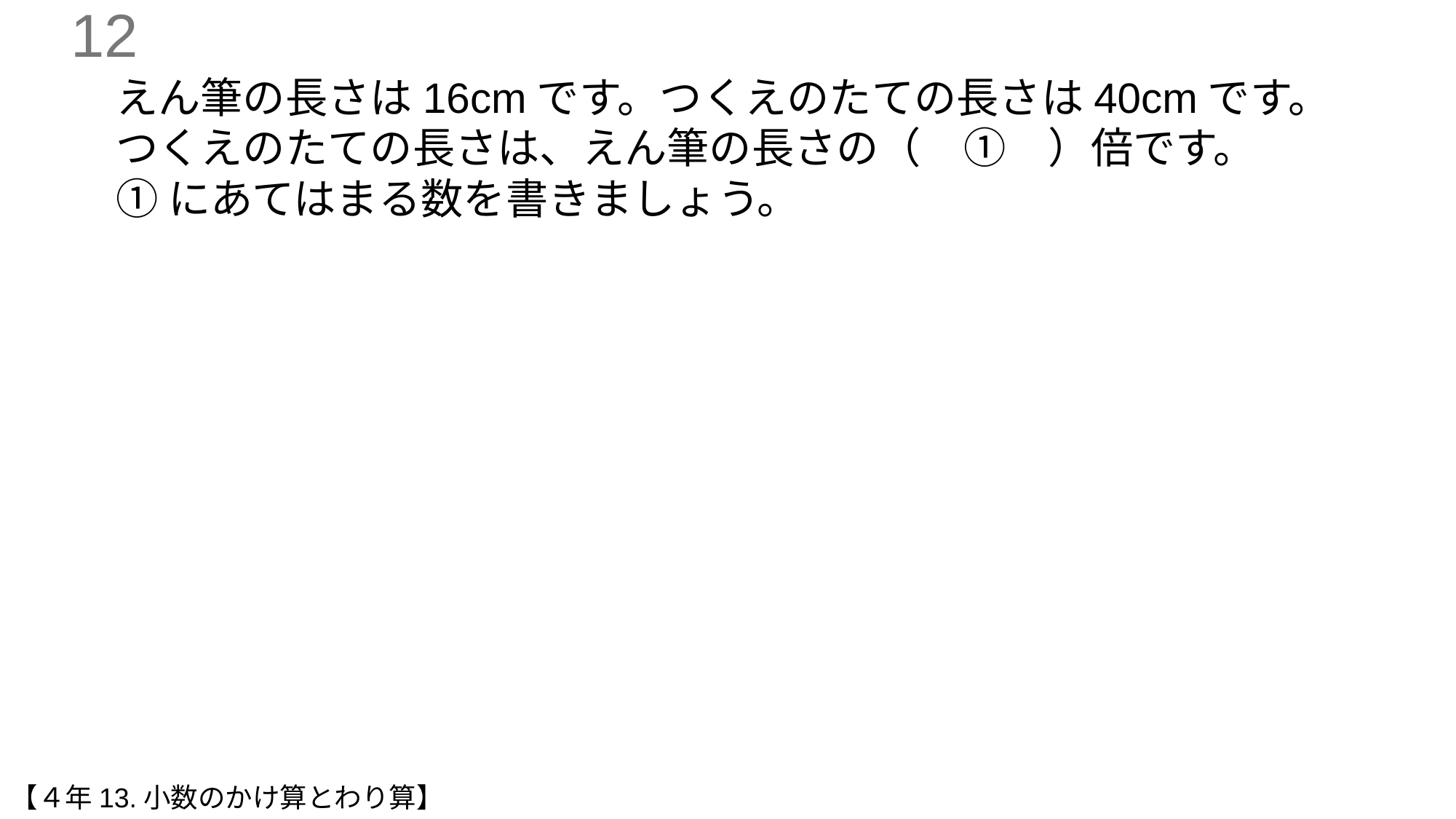

12
えん筆の長さは16cmです。つくえのたての長さは40cmです。
つくえのたての長さは、えん筆の長さの（　①　）倍です。
①にあてはまる数を書きましょう。
【４年13.小数のかけ算とわり算】